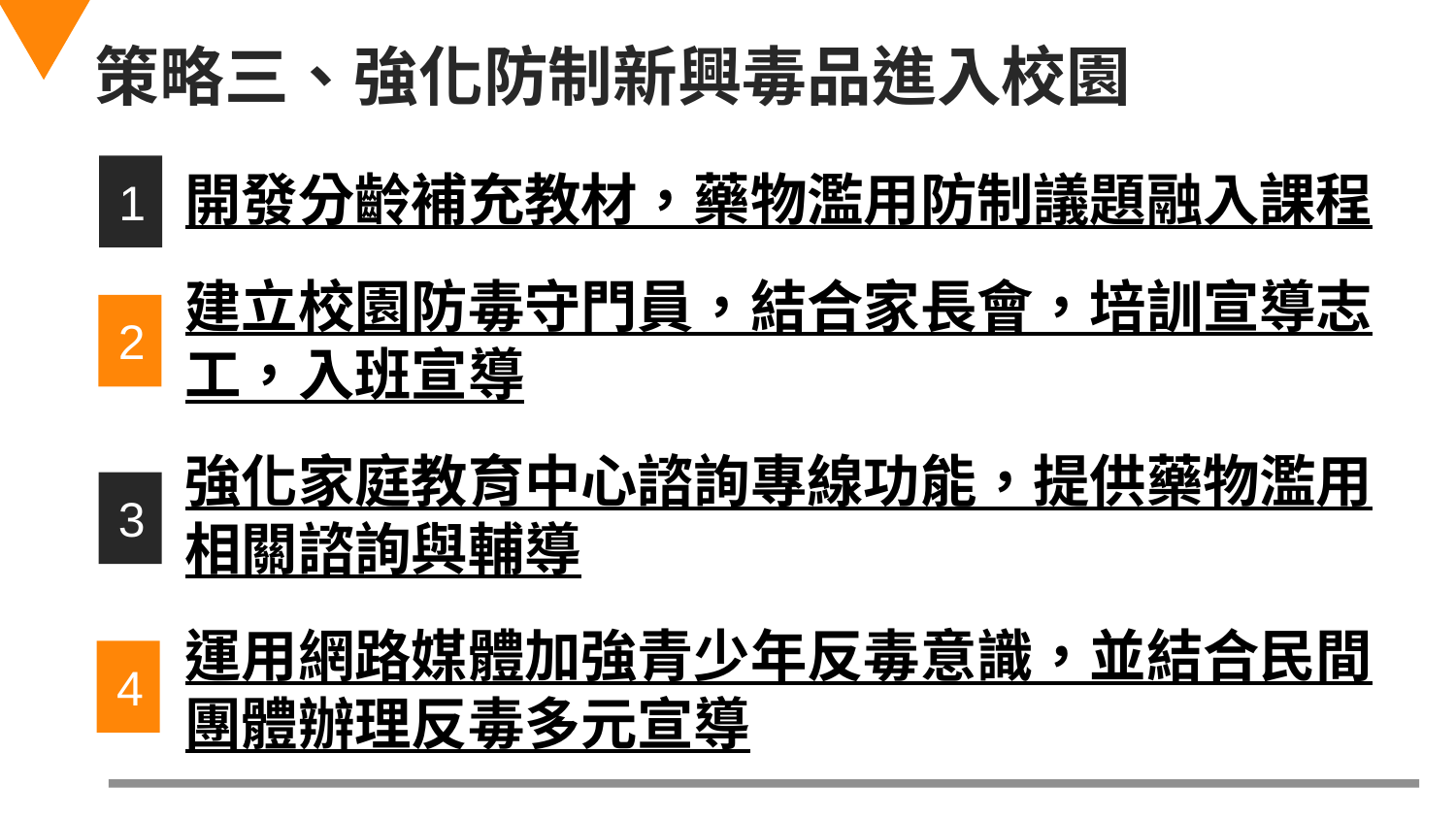

策略三、強化防制新興毒品進入校園

1
開發分齡補充教材，藥物濫用防制議題融入課程

建立校園防毒守門員，結合家長會，培訓宣導志工，入班宣導

強化家庭教育中心諮詢專線功能，提供藥物濫用相關諮詢與輔導

運用網路媒體加強青少年反毒意識，並結合民間團體辦理反毒多元宣導

2

3

4